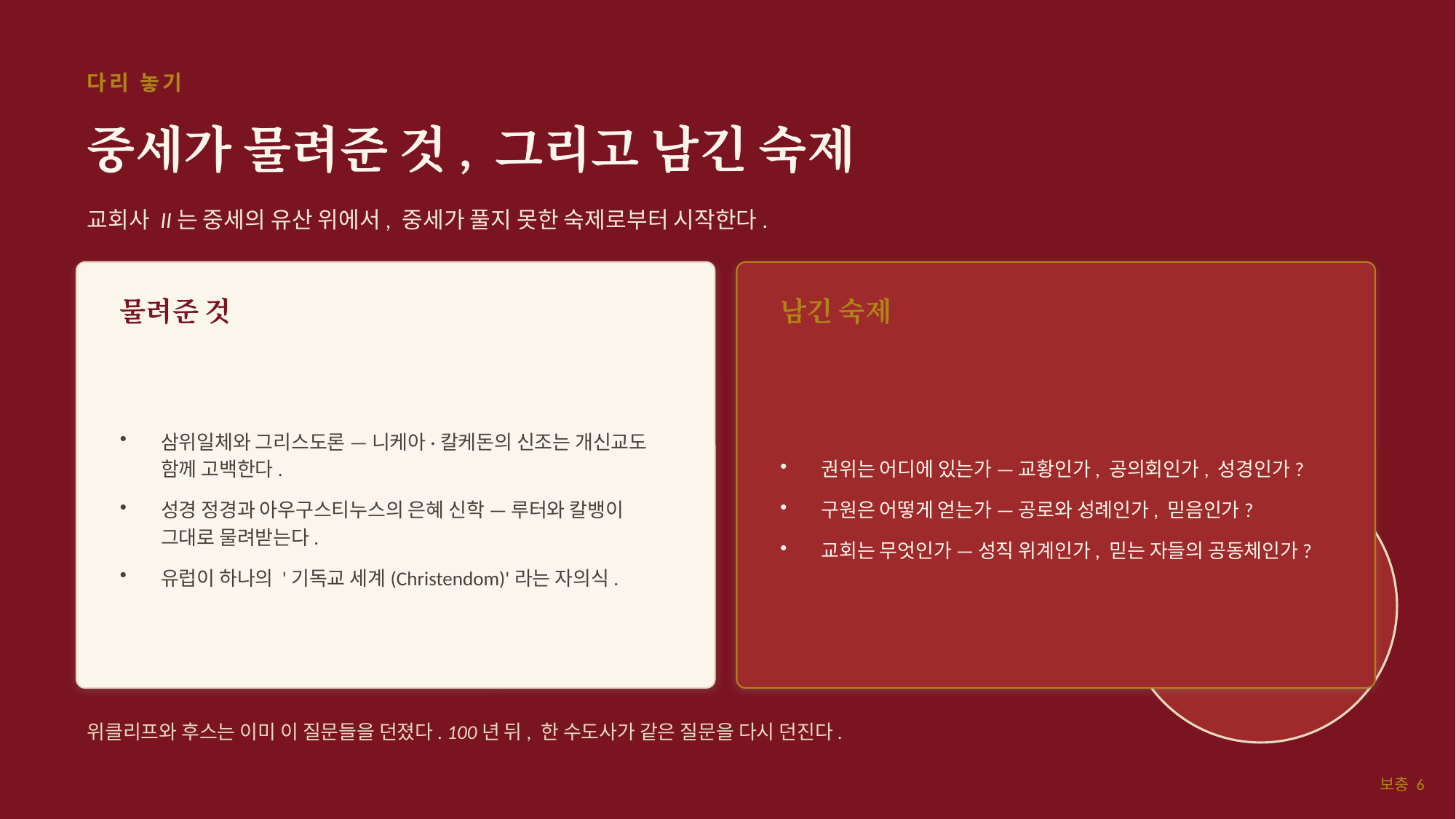

다리 놓기
중세가 물려준 것, 그리고 남긴 숙제
교회사 II는 중세의 유산 위에서, 중세가 풀지 못한 숙제로부터 시작한다.

물려준 것
남긴 숙제
삼위일체와 그리스도론 — 니케아·칼케돈의 신조는 개신교도 함께 고백한다.
성경 정경과 아우구스티누스의 은혜 신학 — 루터와 칼뱅이 그대로 물려받는다.
유럽이 하나의 '기독교 세계(Christendom)'라는 자의식.
권위는 어디에 있는가 — 교황인가, 공의회인가, 성경인가?
구원은 어떻게 얻는가 — 공로와 성례인가, 믿음인가?
교회는 무엇인가 — 성직 위계인가, 믿는 자들의 공동체인가?

위클리프와 후스는 이미 이 질문들을 던졌다. 100년 뒤, 한 수도사가 같은 질문을 다시 던진다.
보충 6